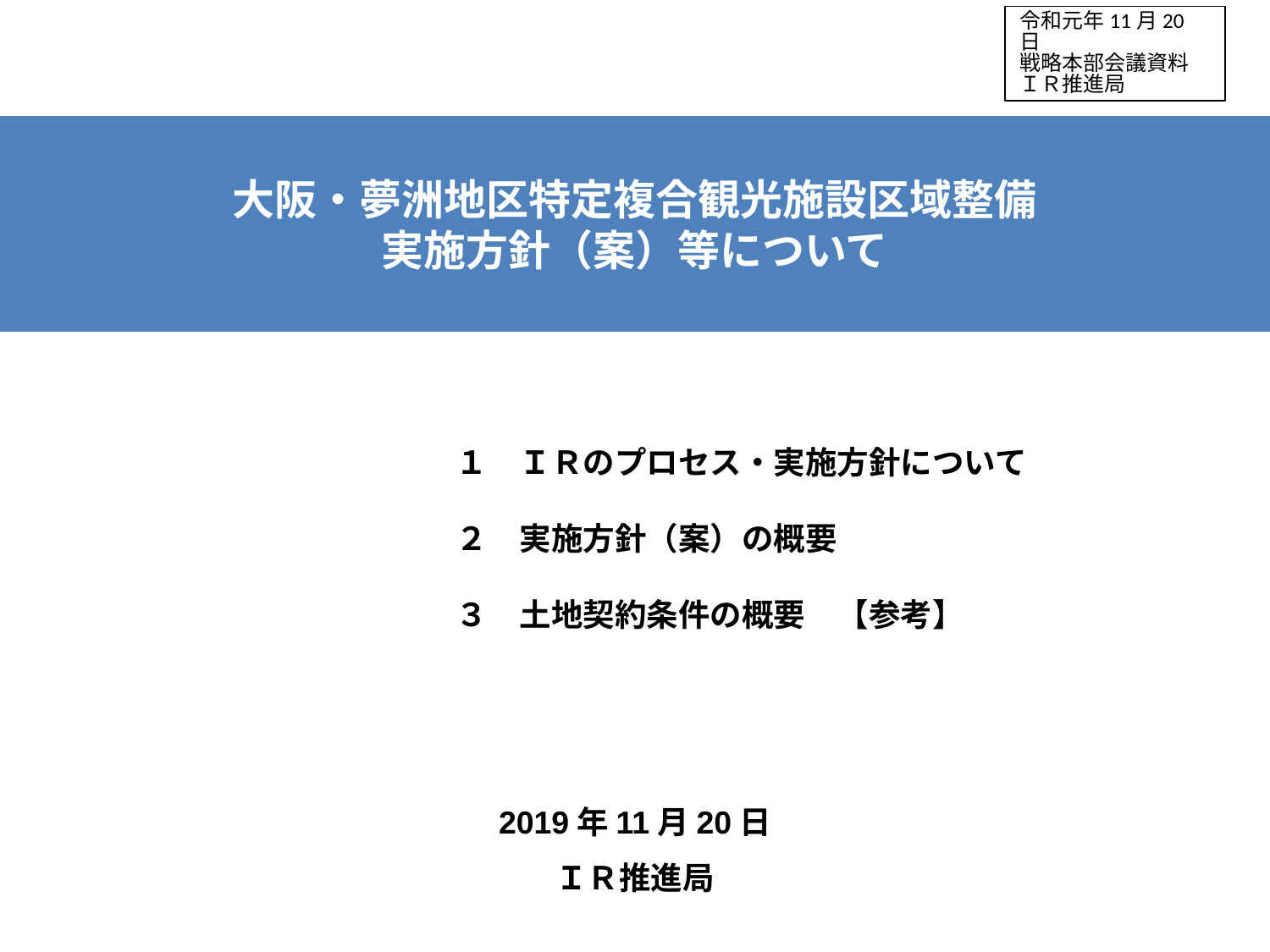

令和元年11月20日
戦略本部会議資料
ＩＲ推進局

大阪・夢洲地区特定複合観光施設区域整備
実施方針（案）等について

　　　　　　　　　　　　　　１　ＩＲのプロセス・実施方針について
　　　　　　　　　　　　　　２　実施方針（案）の概要
　　　　　　　　　　　　　　３　土地契約条件の概要　【参考】
2019年11月20日
ＩＲ推進局